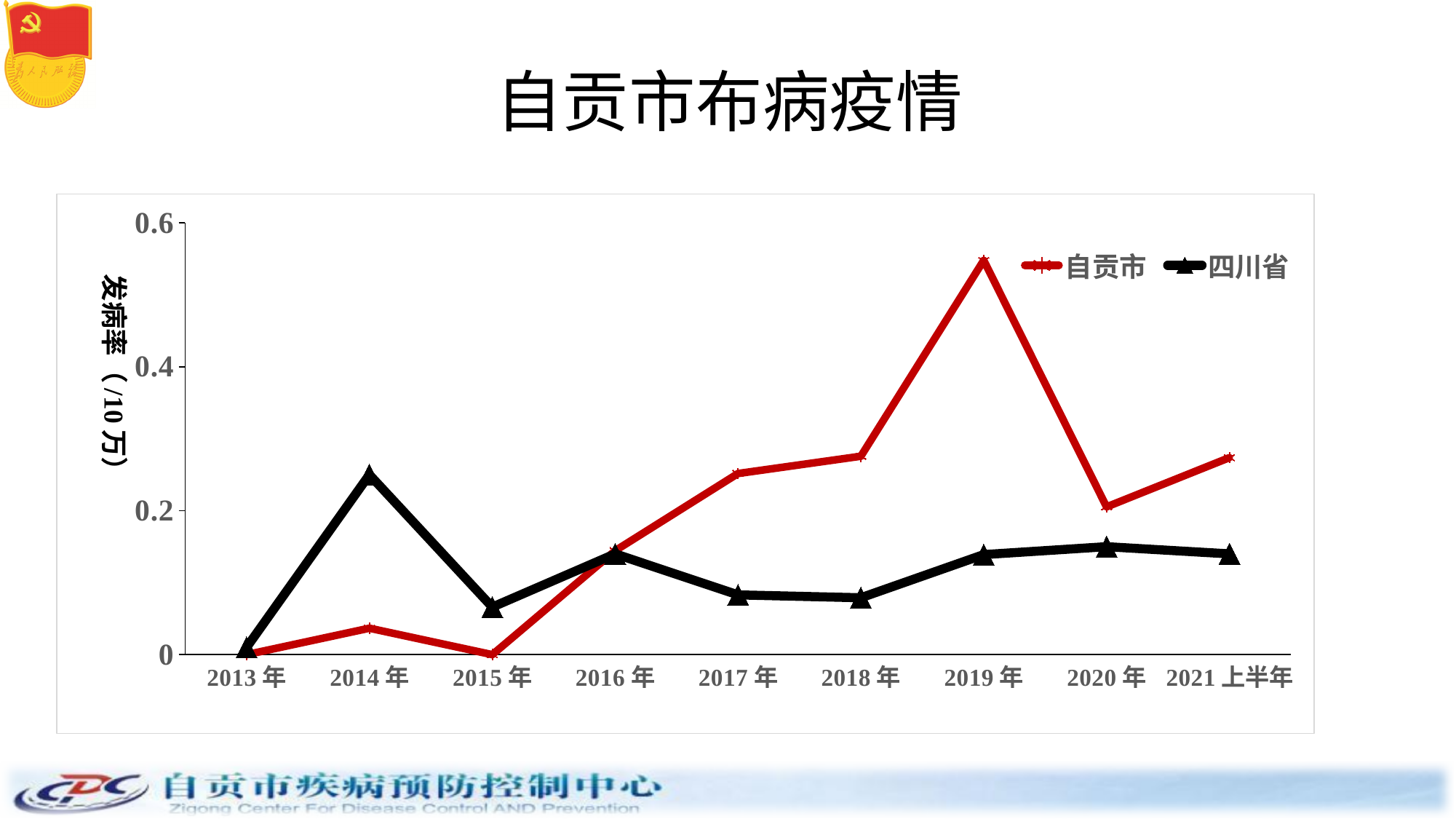

# 自贡市布病疫情

### Chart

| Category | 自贡市 | 四川省 |
|---|---|---|
| 2013年 | 0.0 | 0.01 |
| 2014年 | 0.0367 | 0.25 |
| 2015年 | 0.0 | 0.066 |
| 2016年 | 0.1444 | 0.14 |
| 2017年 | 0.2517 | 0.083 |
| 2018年 | 0.2757 | 0.079 |
| 2019年 | 0.5479 | 0.139 |
| 2020年 | 0.2053 | 0.15 |
| 2021上半年 | 0.2738 | 0.14 |